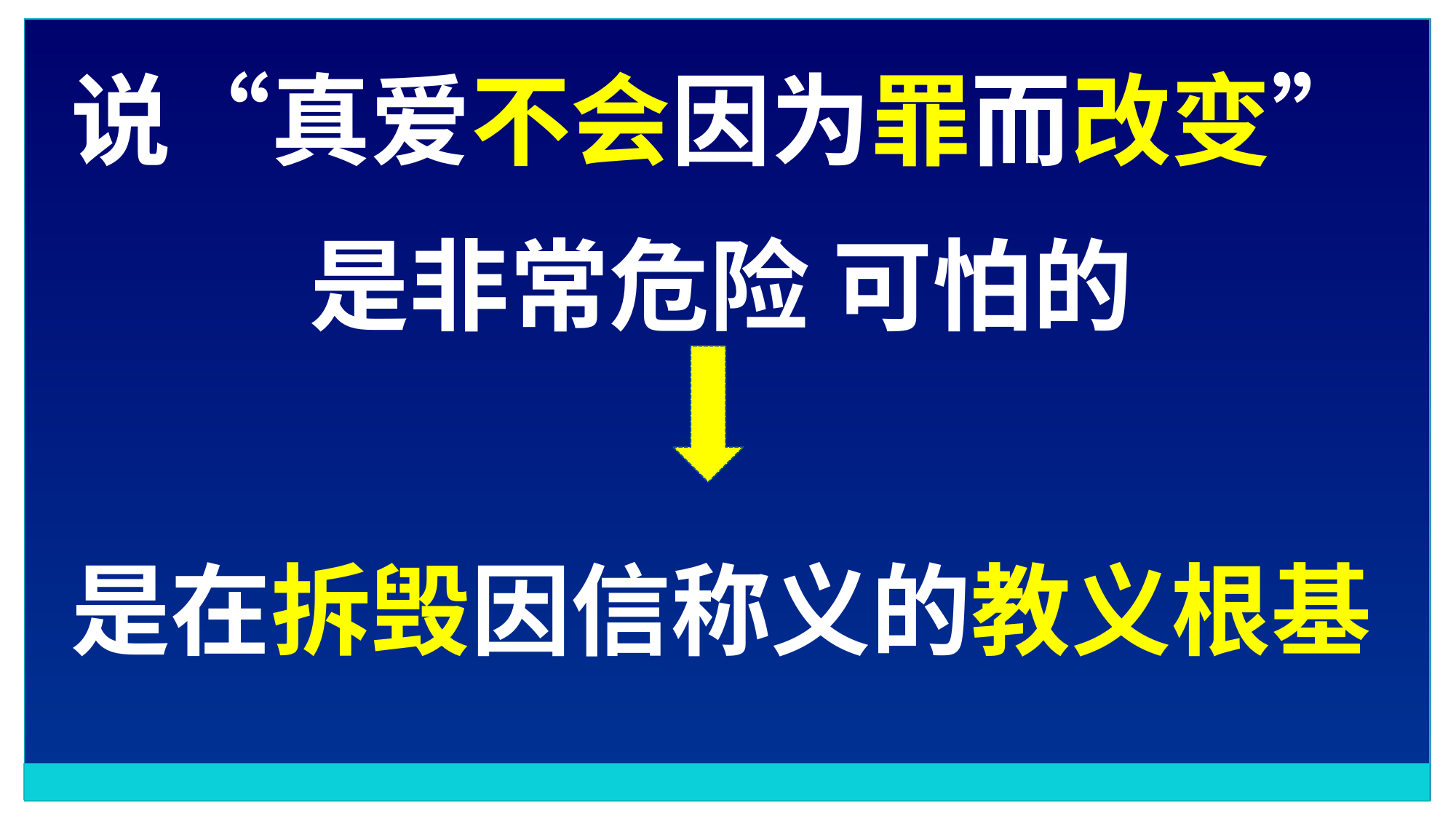

说“真爱不会因为罪而改变”
是非常危险 可怕的

是在拆毁因信称义的教义根基